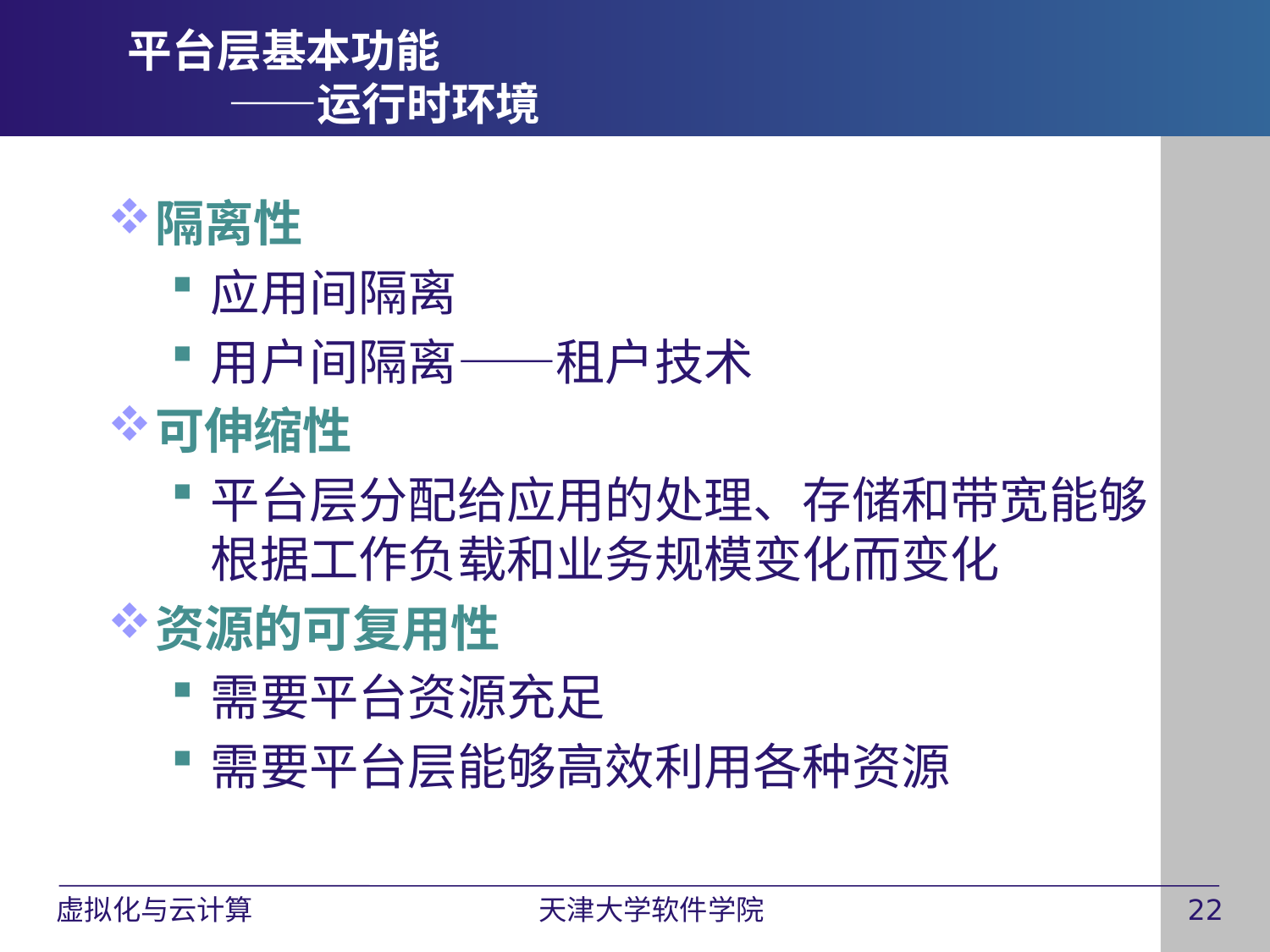

# 平台层基本功能 ——运行时环境
隔离性
应用间隔离
用户间隔离——租户技术
可伸缩性
平台层分配给应用的处理、存储和带宽能够根据工作负载和业务规模变化而变化
资源的可复用性
需要平台资源充足
需要平台层能够高效利用各种资源